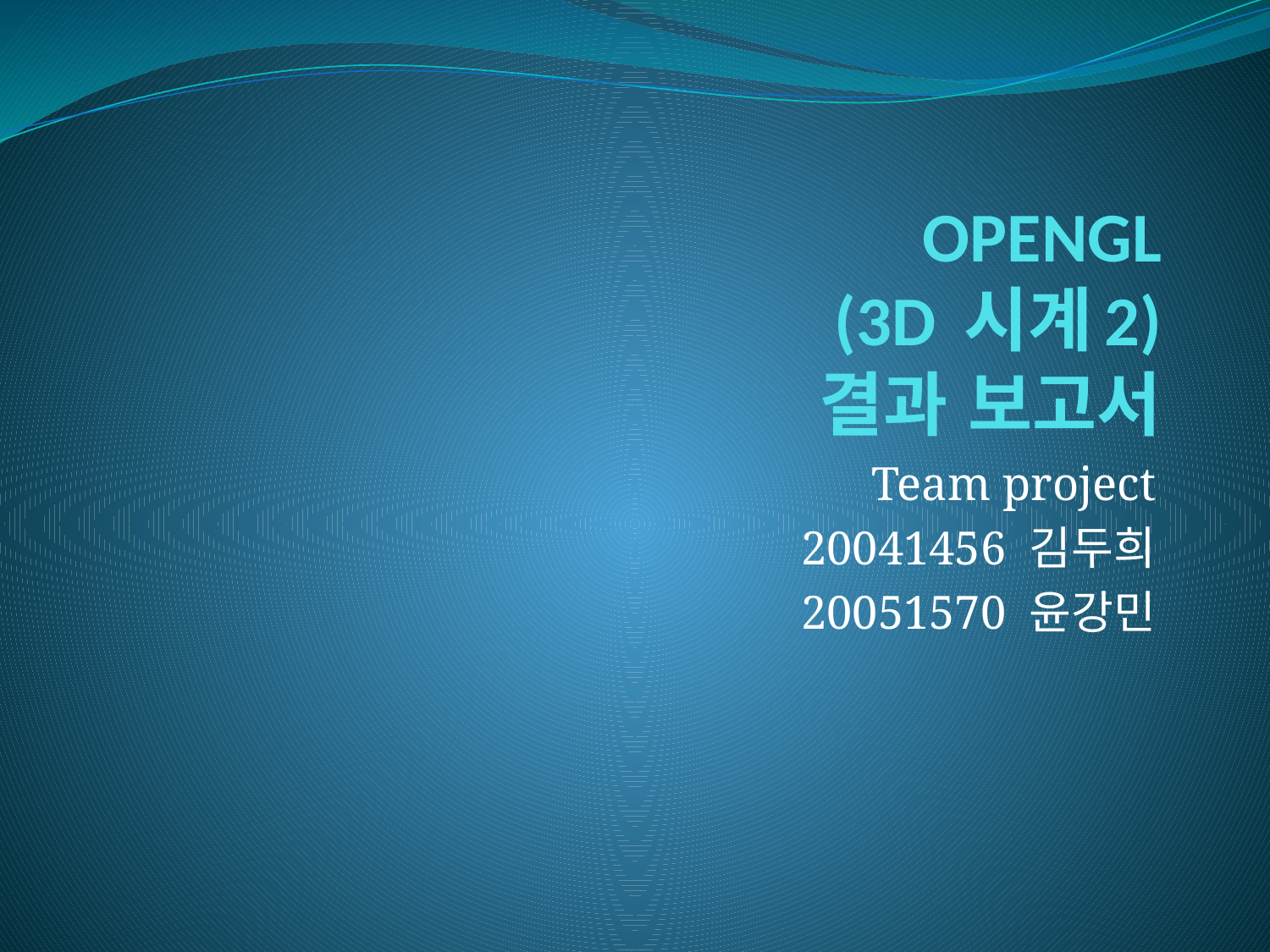

# OPENGL (3D 시계2) 결과 보고서
Team project
20041456 김두희
20051570 윤강민